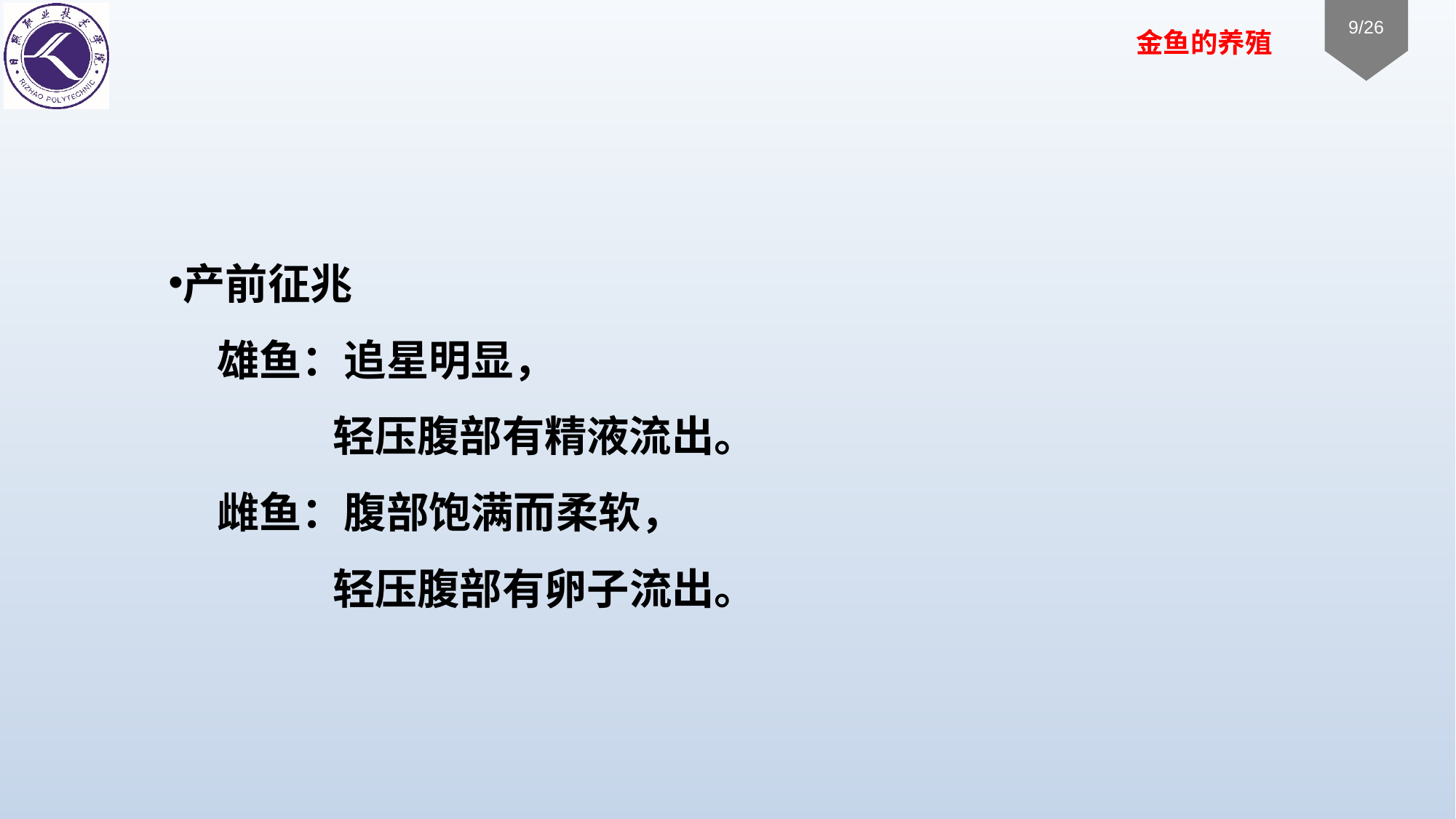

#
产前征兆
    雄鱼：追星明显，
                轻压腹部有精液流出。
    雌鱼：腹部饱满而柔软，
                轻压腹部有卵子流出。